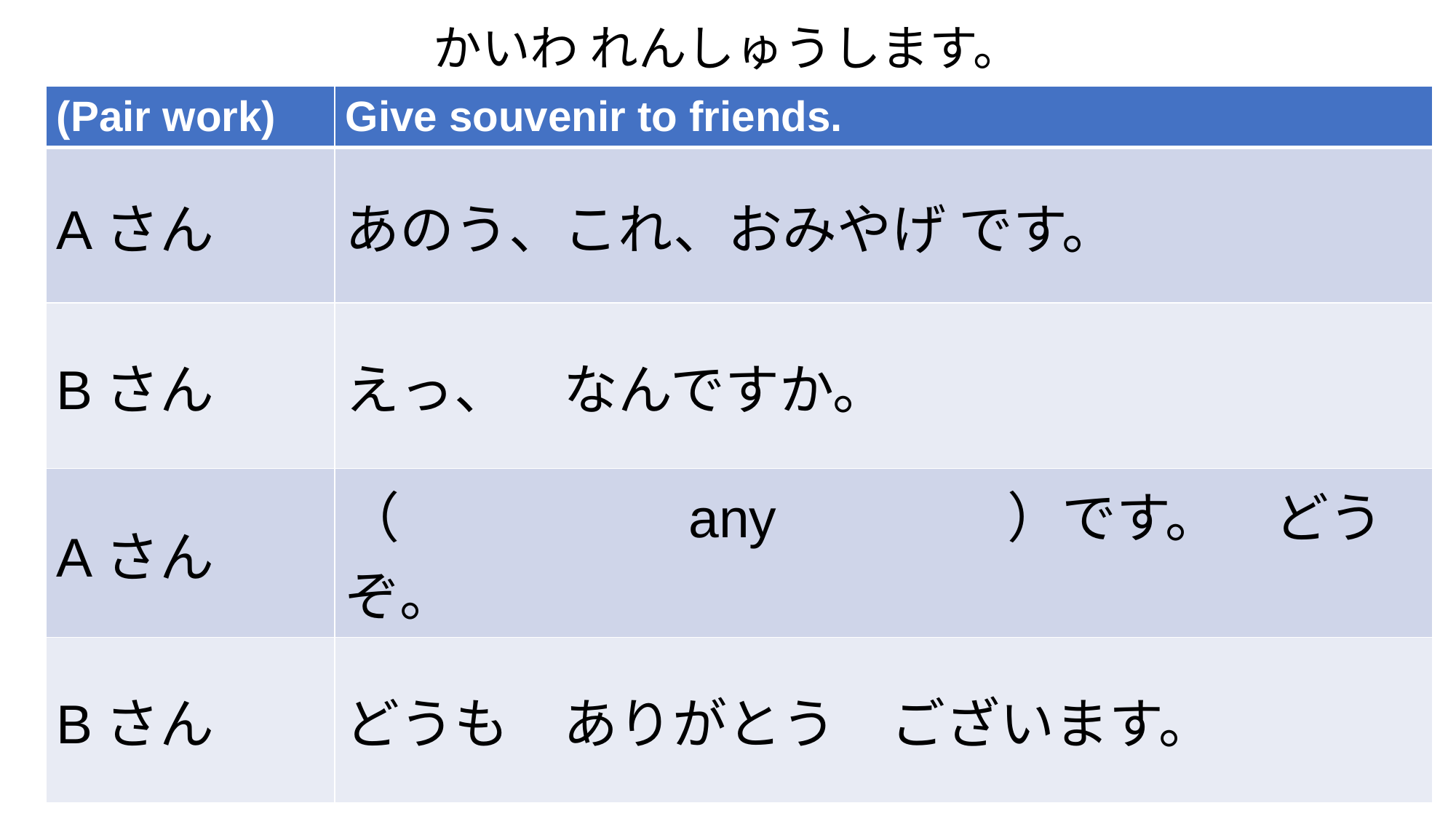

# かいわ れんしゅうします。
| (Pair work) | Give souvenir to friends. |
| --- | --- |
| Aさん | あのう、これ、おみやげ です。 |
| Bさん | えっ、　なんですか。 |
| Aさん | （　　　　　any　　　　）です。　どうぞ。 |
| Bさん | どうも　ありがとう　ございます。 |